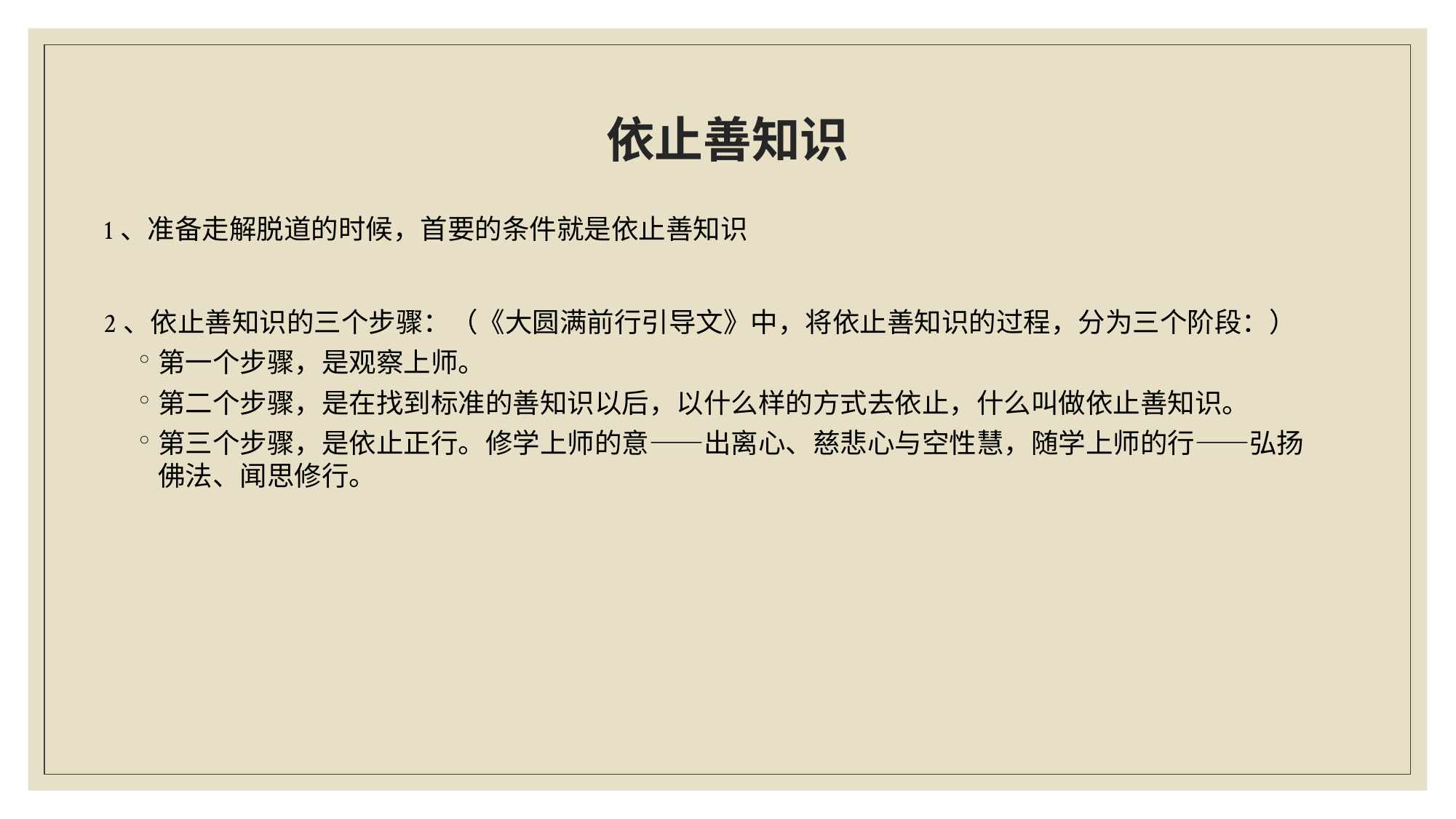

# 依止善知识
1、准备走解脱道的时候，首要的条件就是依止善知识

2、依止善知识的三个步骤：（《大圆满前行引导文》中，将依止善知识的过程，分为三个阶段：）
第一个步骤，是观察上师。
第二个步骤，是在找到标准的善知识以后，以什么样的方式去依止，什么叫做依止善知识。
第三个步骤，是依止正行。修学上师的意——出离心、慈悲心与空性慧，随学上师的行——弘扬佛法、闻思修行。